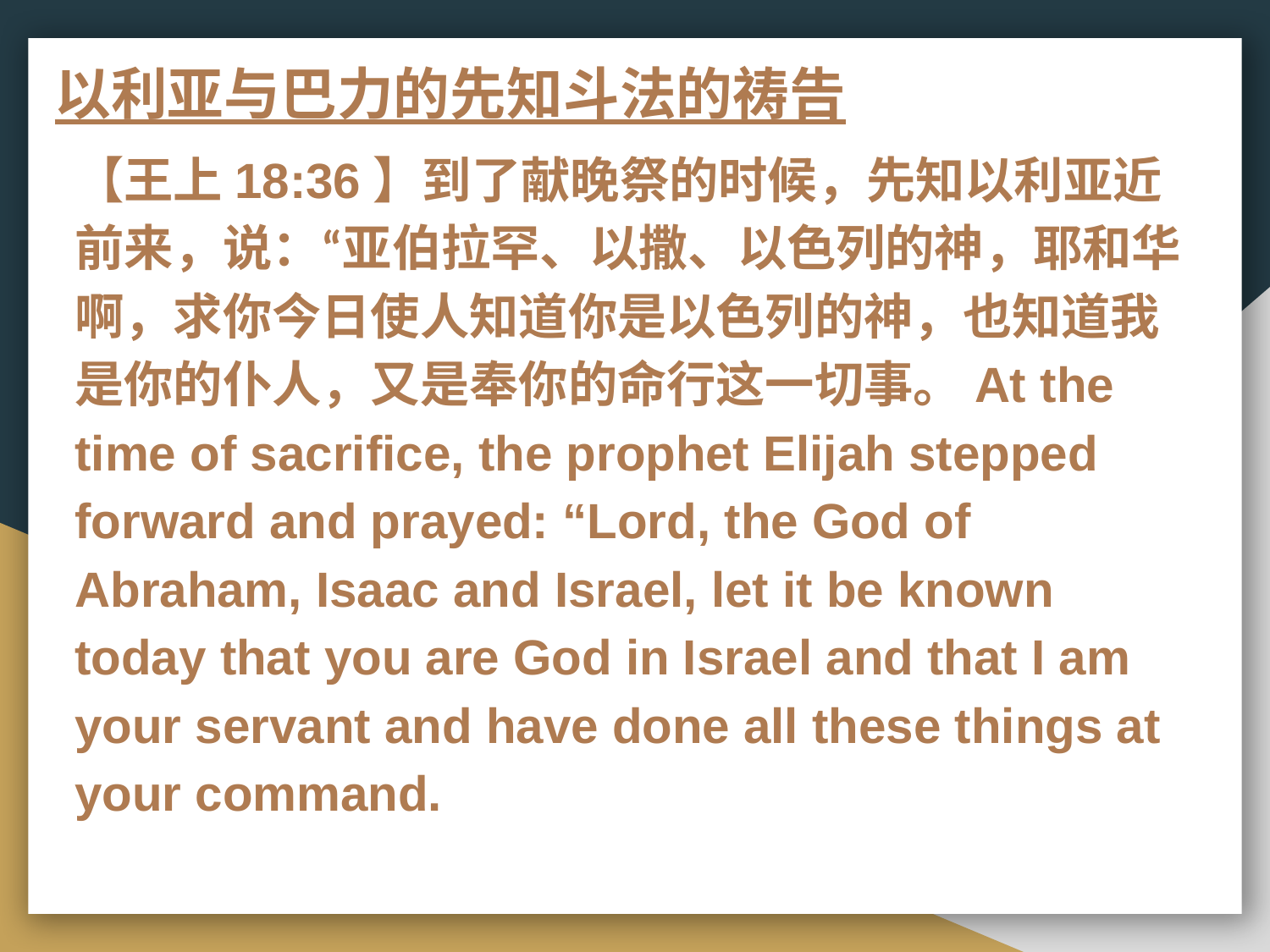

# 以利亚与巴力的先知斗法的祷告
【王上18:36】到了献晚祭的时候，先知以利亚近前来，说：“亚伯拉罕、以撒、以色列的神，耶和华啊，求你今日使人知道你是以色列的神，也知道我是你的仆人，又是奉你的命行这一切事。At the time of sacrifice, the prophet Elijah stepped forward and prayed: “Lord, the God of Abraham, Isaac and Israel, let it be known today that you are God in Israel and that I am your servant and have done all these things at your command.